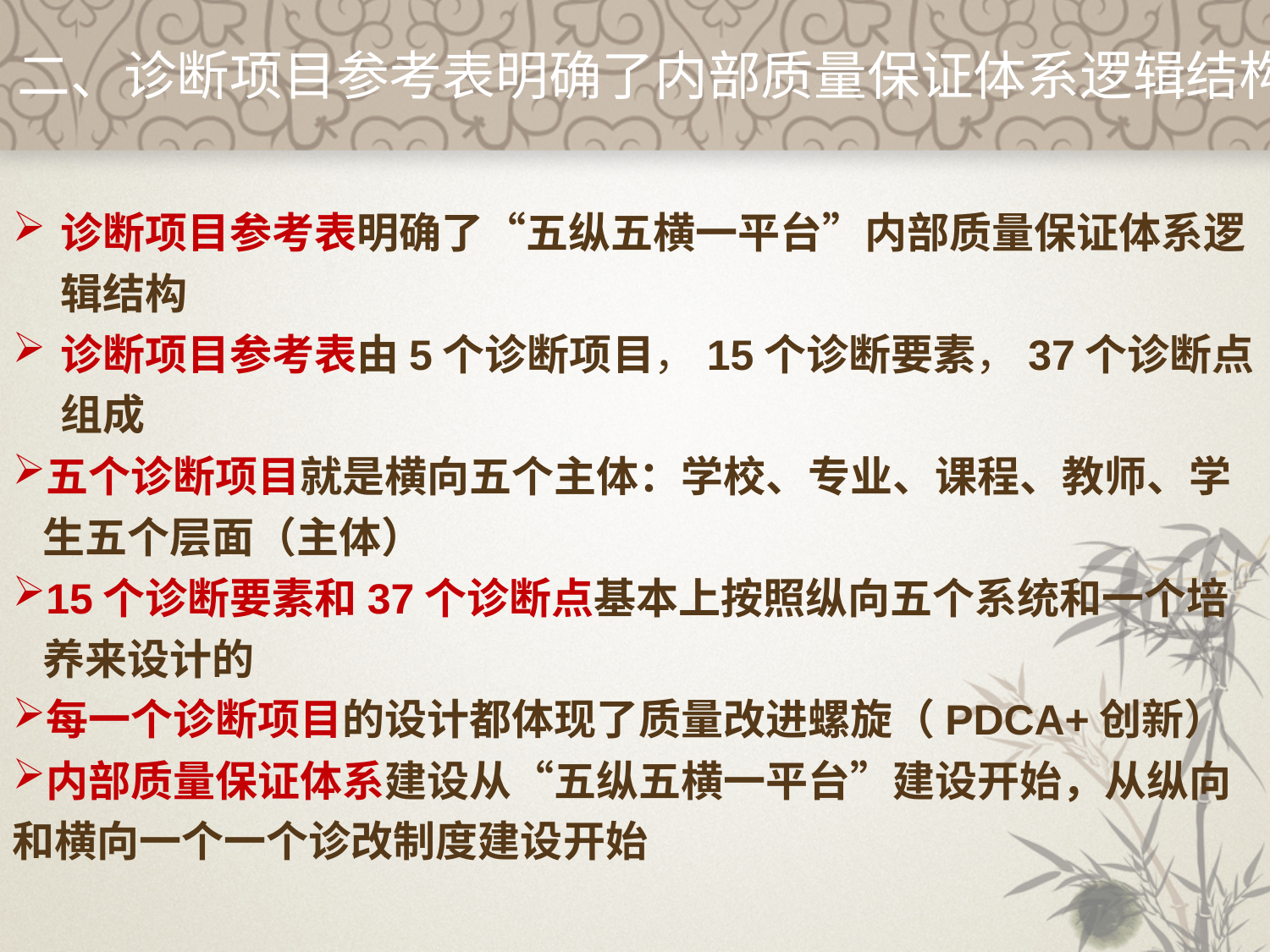

二、诊断项目参考表明确了内部质量保证体系逻辑结构
诊断项目参考表明确了“五纵五横一平台”内部质量保证体系逻辑结构
诊断项目参考表由5个诊断项目，15个诊断要素，37个诊断点组成
五个诊断项目就是横向五个主体：学校、专业、课程、教师、学生五个层面（主体）
15个诊断要素和37个诊断点基本上按照纵向五个系统和一个培养来设计的
每一个诊断项目的设计都体现了质量改进螺旋（PDCA+创新）
内部质量保证体系建设从“五纵五横一平台”建设开始，从纵向和横向一个一个诊改制度建设开始